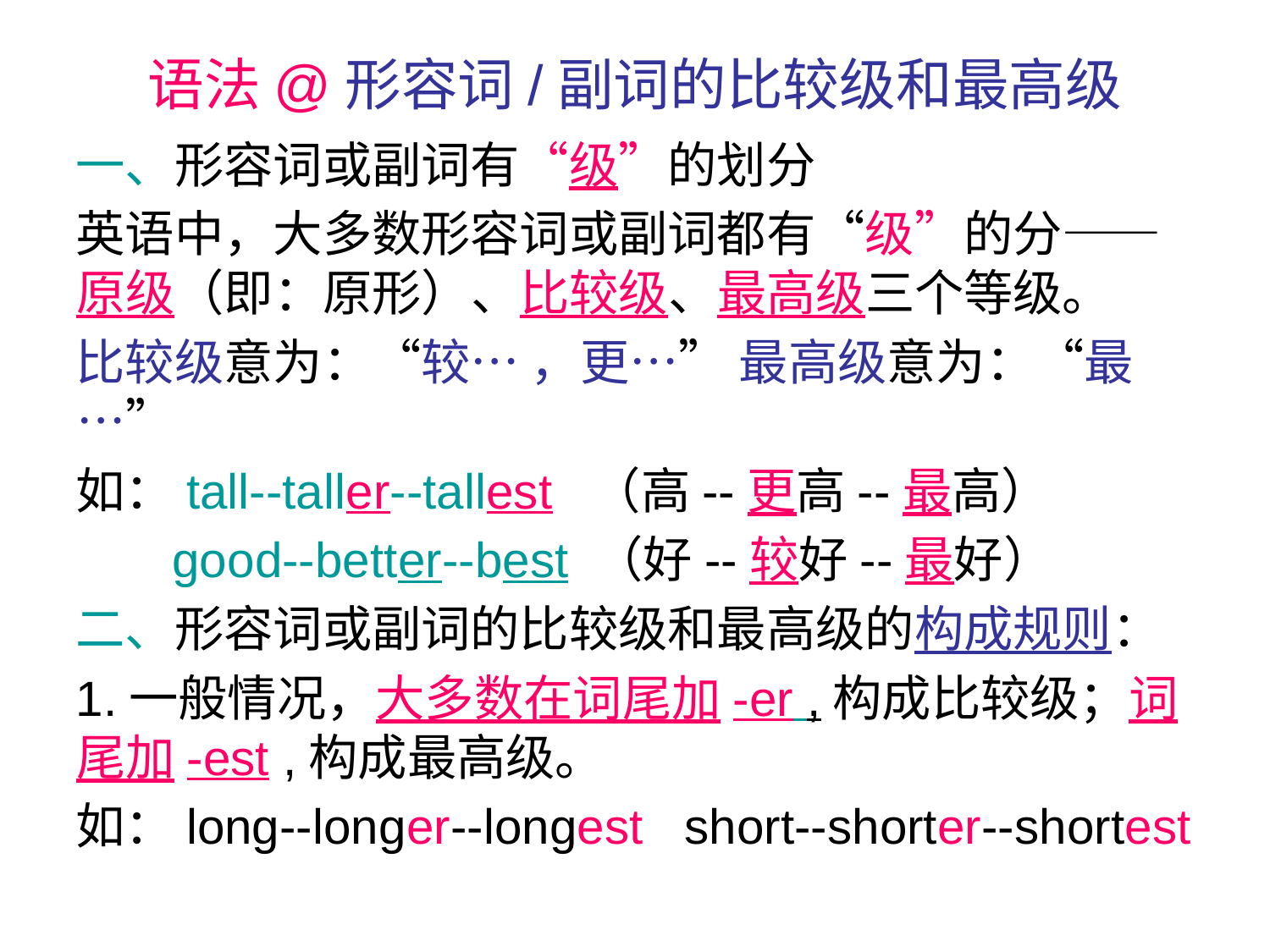

# 语法@形容词/副词的比较级和最高级
一、形容词或副词有“级”的划分
英语中，大多数形容词或副词都有“级”的分——原级（即：原形）、比较级、最高级三个等级。
比较级意为：“较… ，更…” 最高级意为：“最…”
如：tall--taller--tallest  （高--更高--最高）
       good--better--best （好--较好--最好）
二、形容词或副词的比较级和最高级的构成规则：
1.一般情况，大多数在词尾加-er ,构成比较级；词尾加-est ,构成最高级。
如：long--longer--longest   short--shorter--shortest